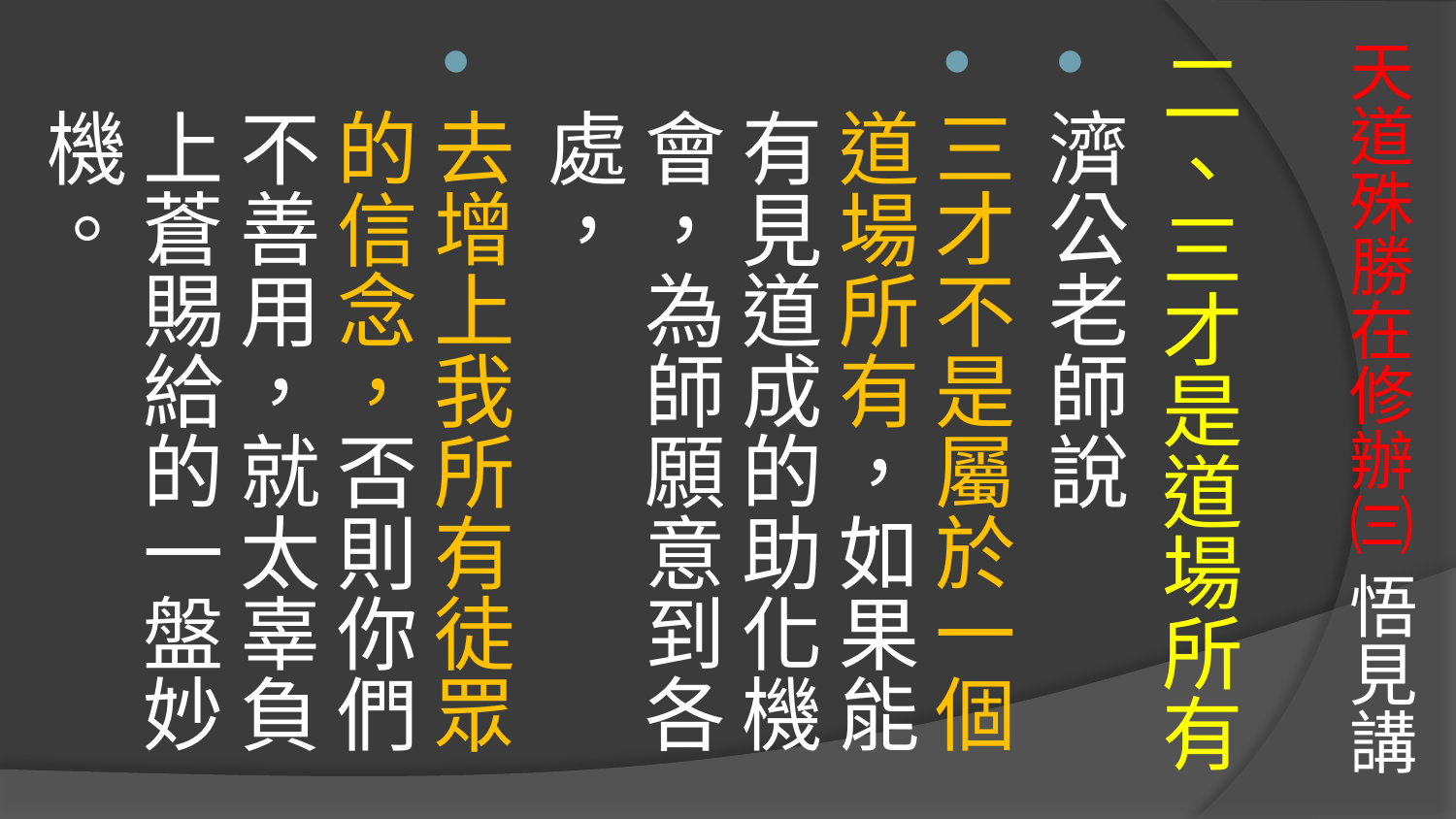

# 天道殊勝在修辦㈢ 悟見講
二、三才是道場所有
濟公老師說
三才不是屬於一個道場所有，如果能有見道成的助化機會，為師願意到各處，
去增上我所有徒眾的信念，否則你們不善用，就太辜負上蒼賜給的一盤妙機。